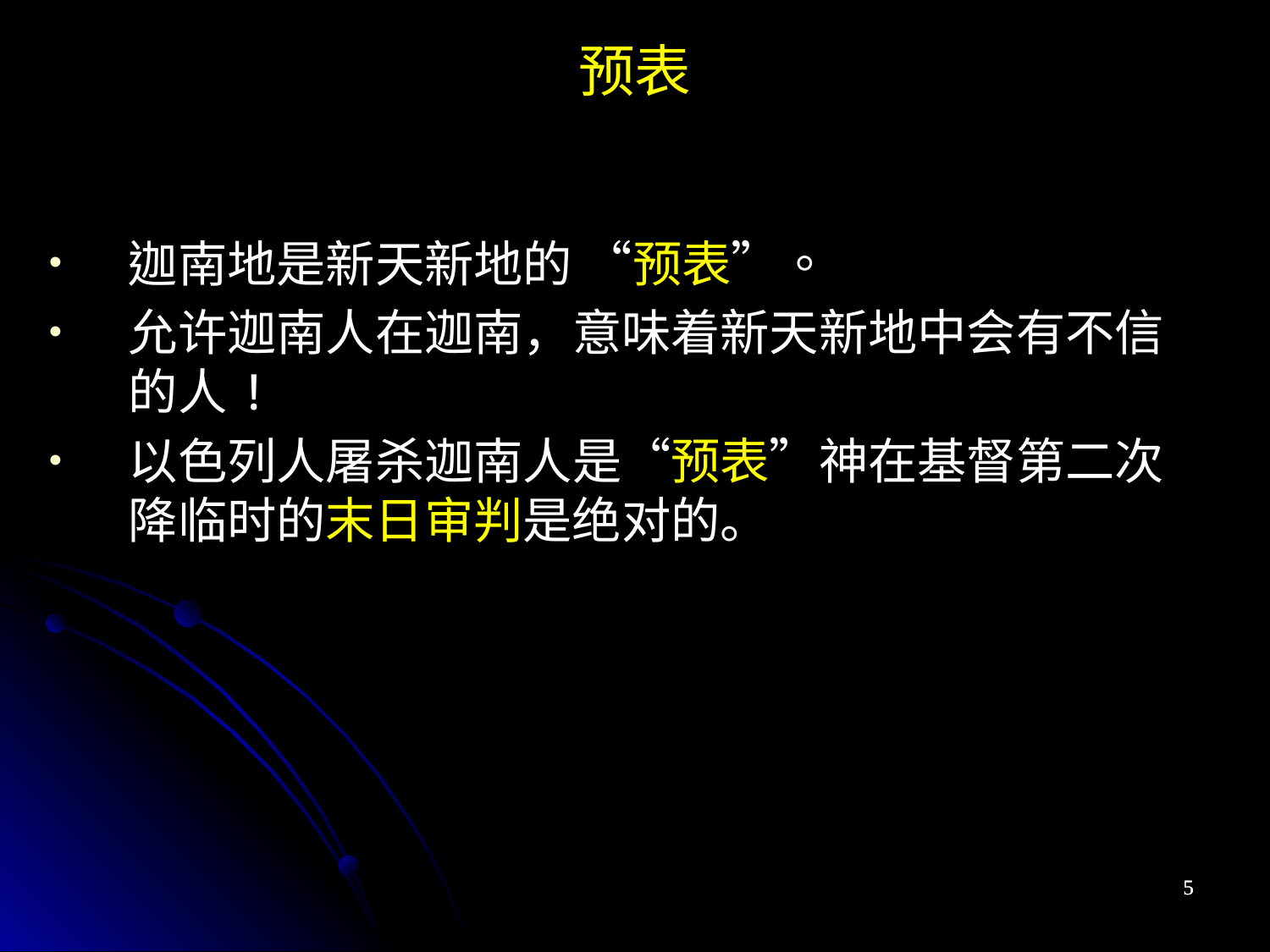

预表
迦南地是新天新地的 “预表”。
允许迦南人在迦南，意味着新天新地中会有不信的人!
以色列人屠杀迦南人是“预表”神在基督第二次降临时的末日审判是绝对的。
5
5